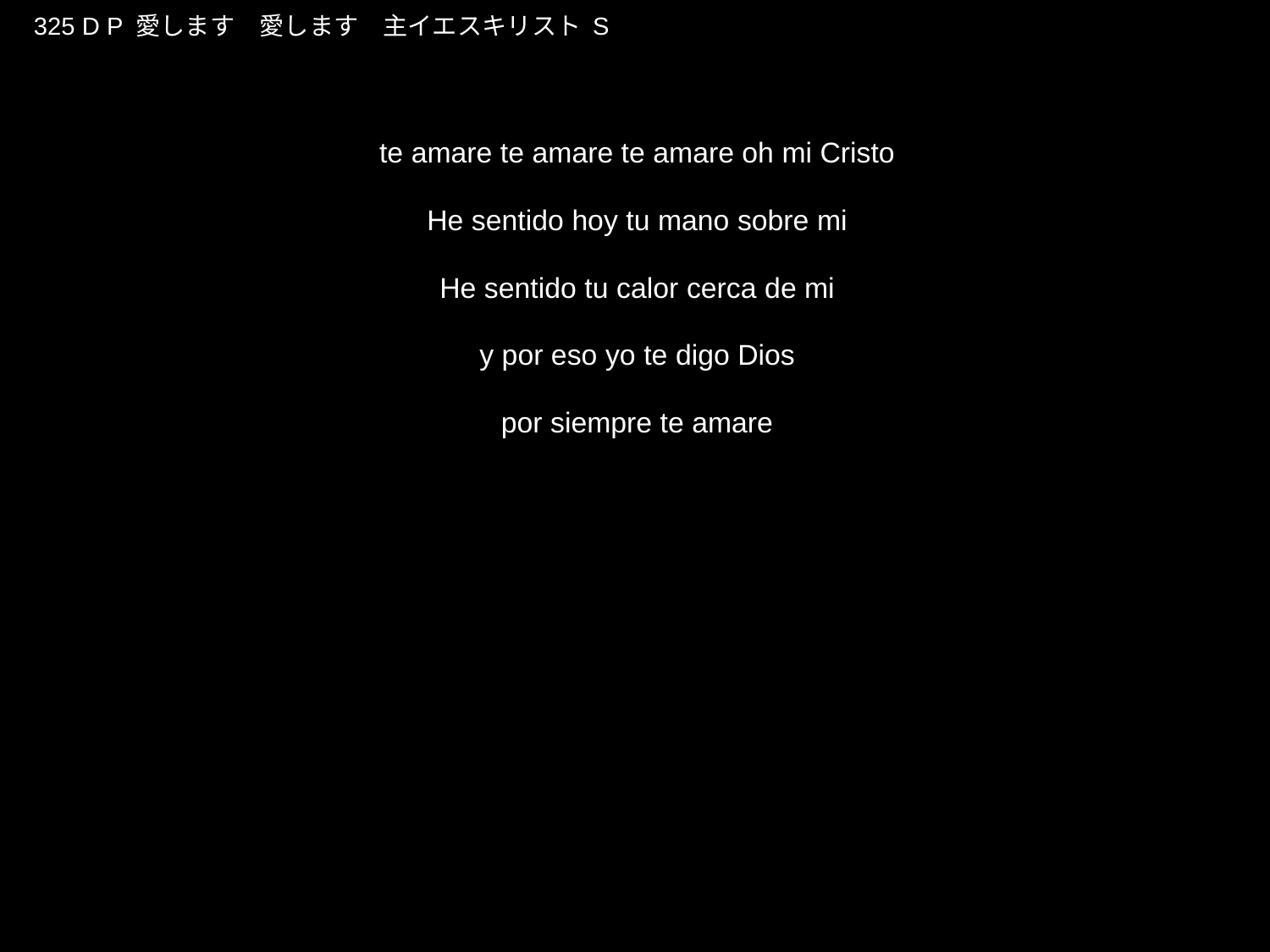

あいしますあいしますしゅいえすきりすと
★P
325 D P 愛します　愛します　主イエスキリスト S
★３
te amare te amare te amare oh mi Cristo
He sentido hoy tu mano sobre mi
He sentido tu calor cerca de mi
y por eso yo te digo Dios
por siempre te amare